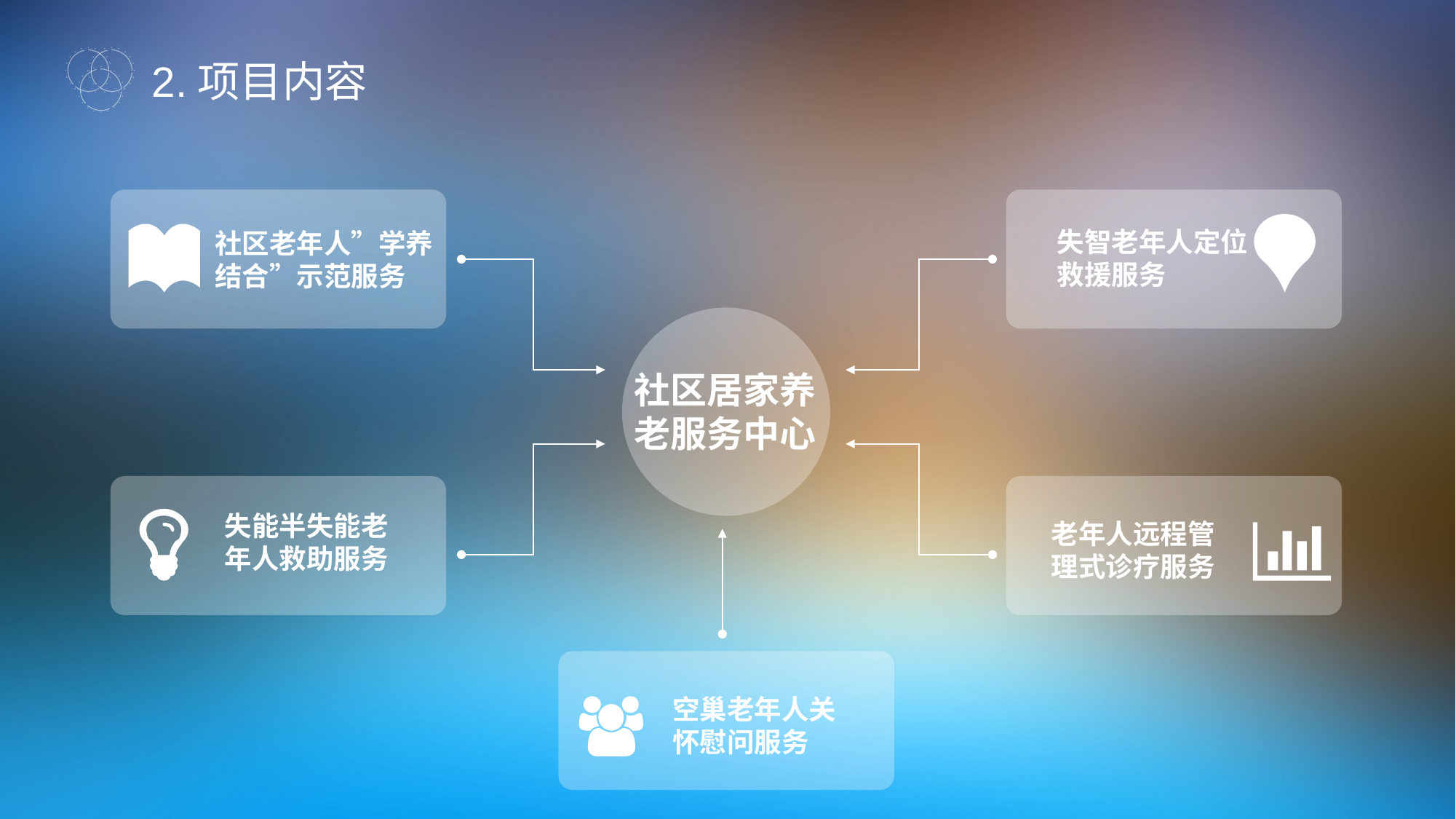

2.项目内容

失智老年人定位救援服务
社区老年人”学养结合”示范服务

社区居家养老服务中心

失能半失能老年人救助服务
老年人远程管理式诊疗服务

空巢老年人关怀慰问服务